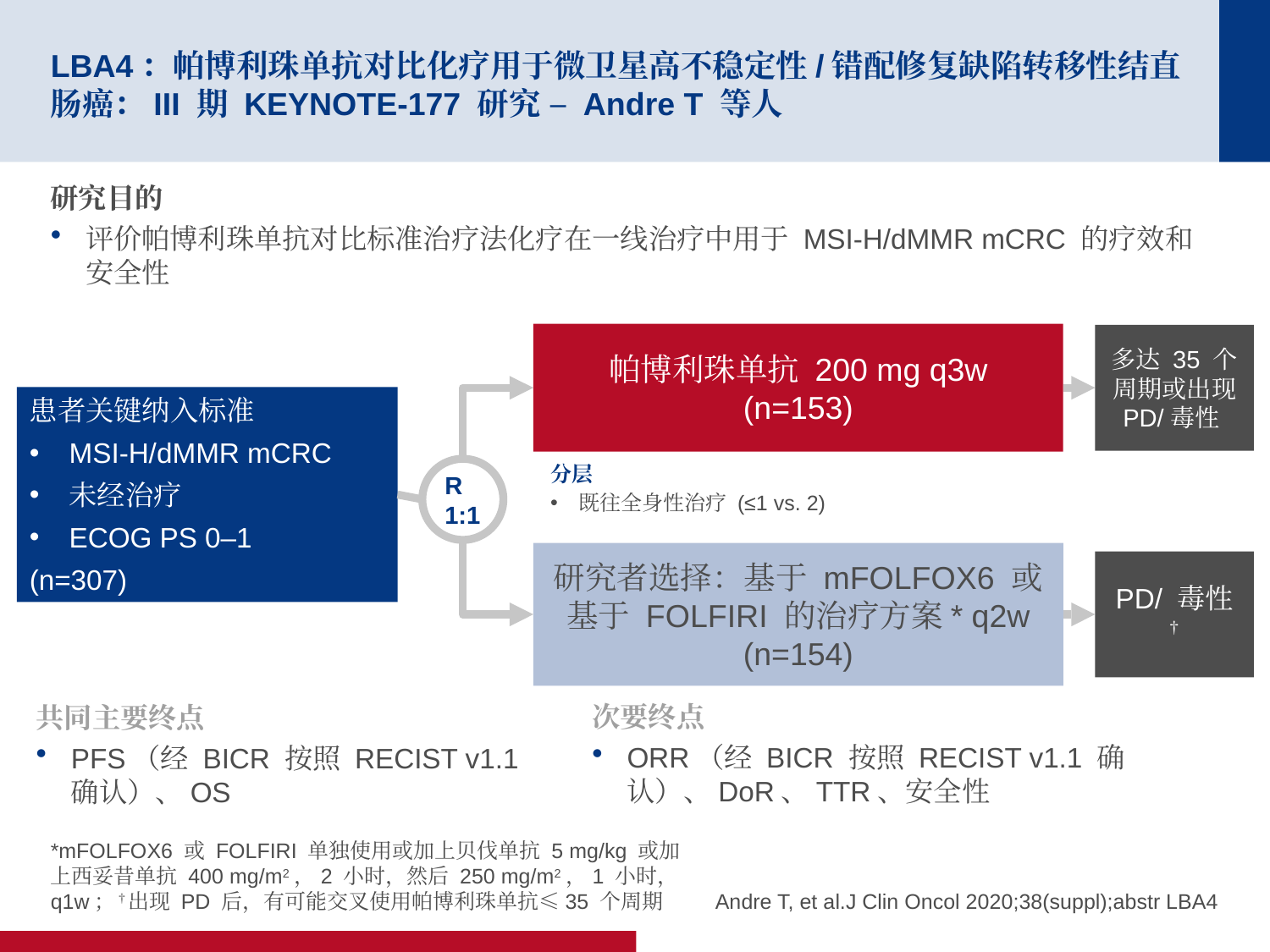

# LBA4：帕博利珠单抗对比化疗用于微卫星高不稳定性/错配修复缺陷转移性结直肠癌：III 期 KEYNOTE-177 研究 – Andre T 等人
研究目的
评价帕博利珠单抗对比标准治疗法化疗在一线治疗中用于 MSI-H/dMMR mCRC 的疗效和安全性
帕博利珠单抗 200 mg q3w
(n=153)
多达 35 个周期或出现 PD/毒性
患者关键纳入标准
MSI-H/dMMR mCRC
未经治疗
ECOG PS 0–1
(n=307)
分层
既往全身性治疗 (≤1 vs. 2)
R
1:1
研究者选择：基于 mFOLFOX6 或基于 FOLFIRI 的治疗方案* q2w
(n=154)
PD/ 毒性†
共同主要终点
PFS（经 BICR 按照 RECIST v1.1 确认）、OS

次要终点
ORR（经 BICR 按照 RECIST v1.1 确认）、DoR、TTR、安全性
*mFOLFOX6 或 FOLFIRI 单独使用或加上贝伐单抗 5 mg/kg 或加上西妥昔单抗 400 mg/m2，2 小时，然后 250 mg/m2，1 小时，q1w；†出现 PD 后，有可能交叉使用帕博利珠单抗≤35 个周期
Andre T, et al.J Clin Oncol 2020;38(suppl);abstr LBA4